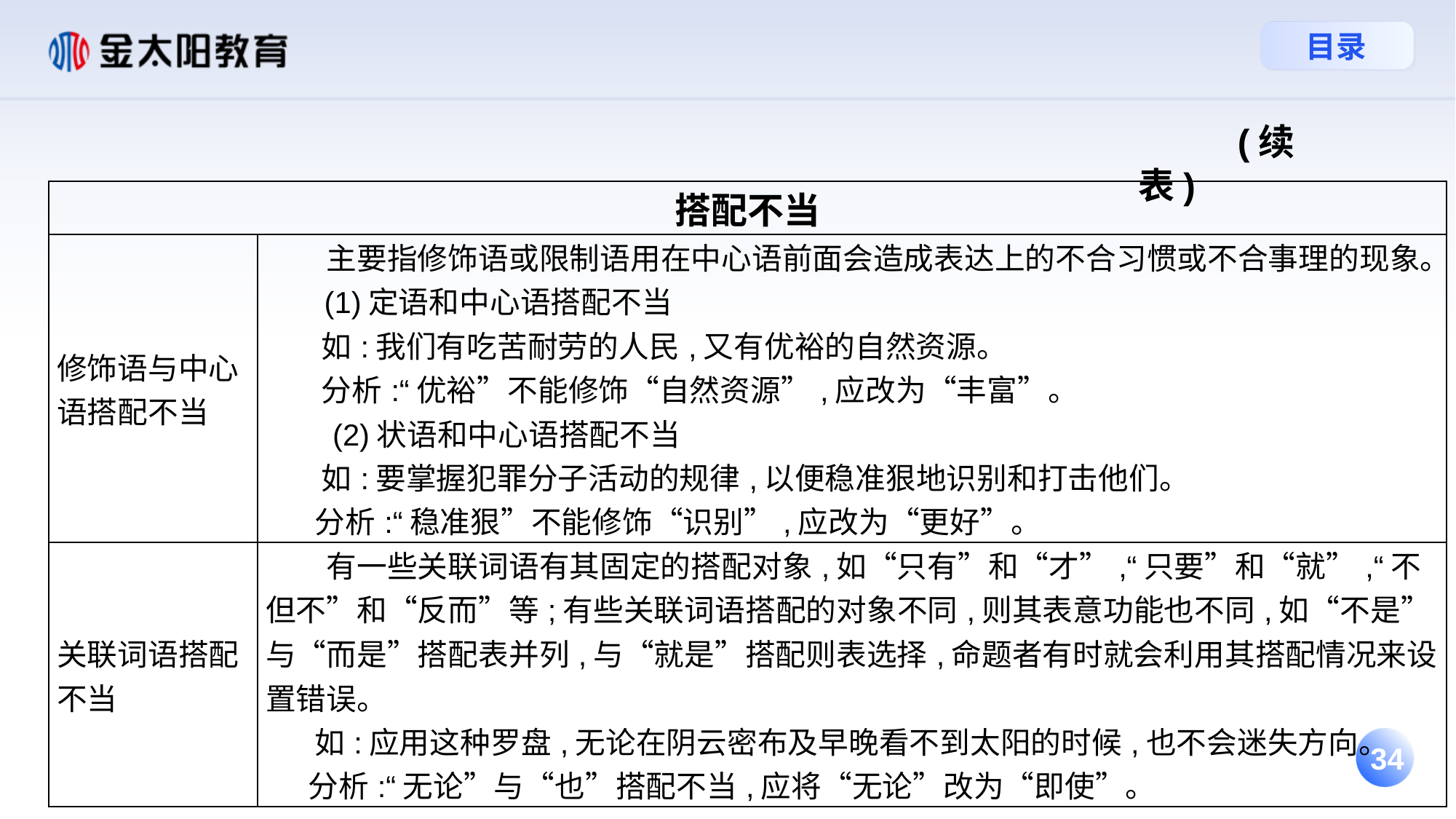

(续表)

| 搭配不当 |  |
| --- | --- |
| 修饰语与中心语搭配不当 | 主要指修饰语或限制语用在中心语前面会造成表达上的不合习惯或不合事理的现象。 (1)定语和中心语搭配不当 如:我们有吃苦耐劳的人民,又有优裕的自然资源。　 分析:“优裕”不能修饰“自然资源”,应改为“丰富”。 (2)状语和中心语搭配不当 如:要掌握犯罪分子活动的规律,以便稳准狠地识别和打击他们。 分析:“稳准狠”不能修饰“识别”,应改为“更好”。 |
| 关联词语搭配不当 | 有一些关联词语有其固定的搭配对象,如“只有”和“才”,“只要”和“就”,“不但不”和“反而”等;有些关联词语搭配的对象不同,则其表意功能也不同,如“不是”与“而是”搭配表并列,与“就是”搭配则表选择,命题者有时就会利用其搭配情况来设置错误。 如:应用这种罗盘,无论在阴云密布及早晚看不到太阳的时候,也不会迷失方向。 分析:“无论”与“也”搭配不当,应将“无论”改为“即使”。 |